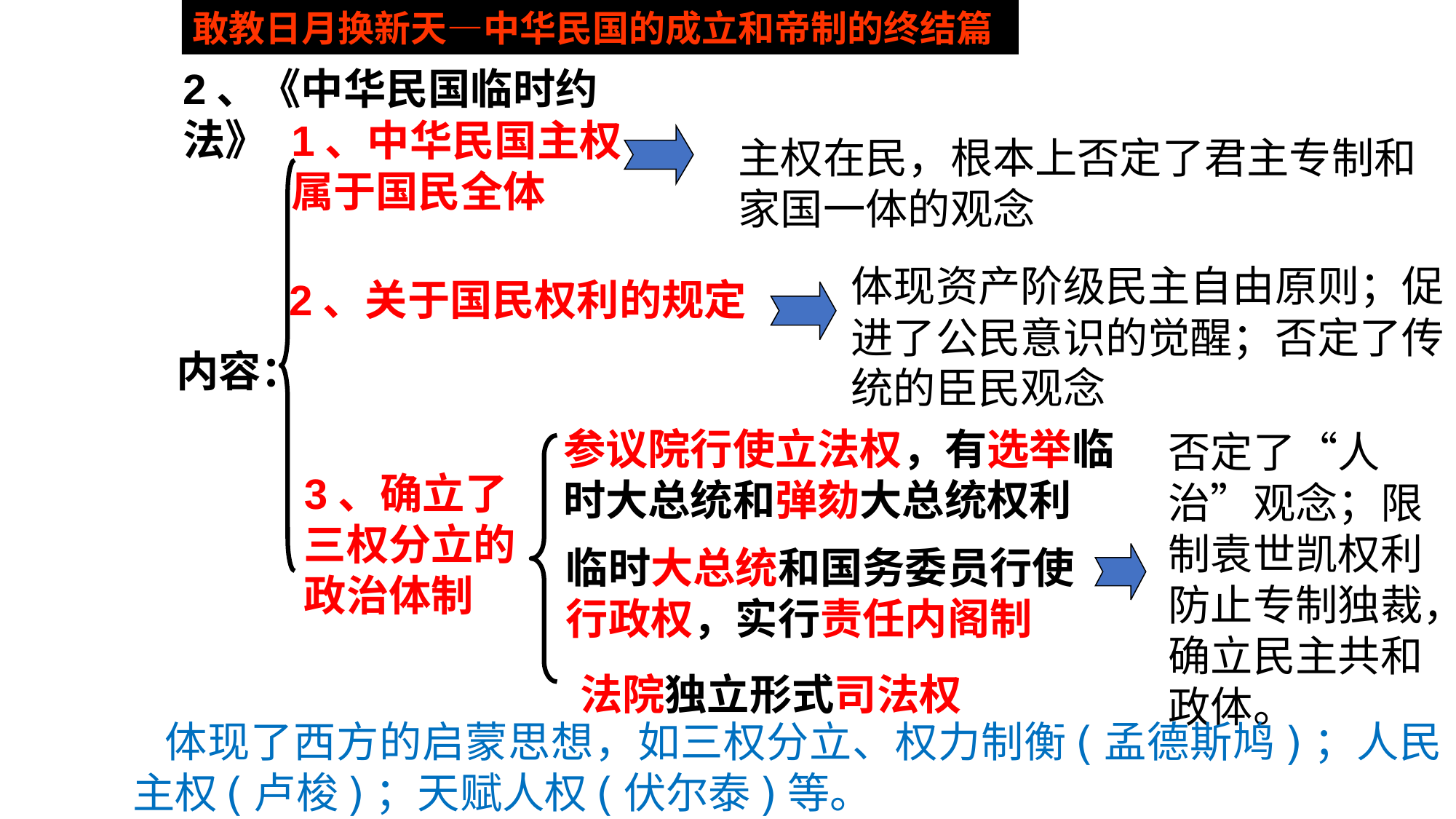

敢教日月换新天—中华民国的成立和帝制的终结篇
2、《中华民国临时约法》
1、中华民国主权属于国民全体

主权在民，根本上否定了君主专制和家国一体的观念

体现资产阶级民主自由原则；促进了公民意识的觉醒；否定了传统的臣民观念
2、关于国民权利的规定

 内容：
参议院行使立法权，有选举临时大总统和弹劾大总统权利
否定了“人治”观念；限制袁世凯权利防止专制独裁，确立民主共和政体。

3、确立了三权分立的政治体制

临时大总统和国务委员行使行政权，实行责任内阁制

法院独立形式司法权
体现了西方的启蒙思想，如三权分立、权力制衡(孟德斯鸠)；人民主权(卢梭)；天赋人权(伏尔泰)等。